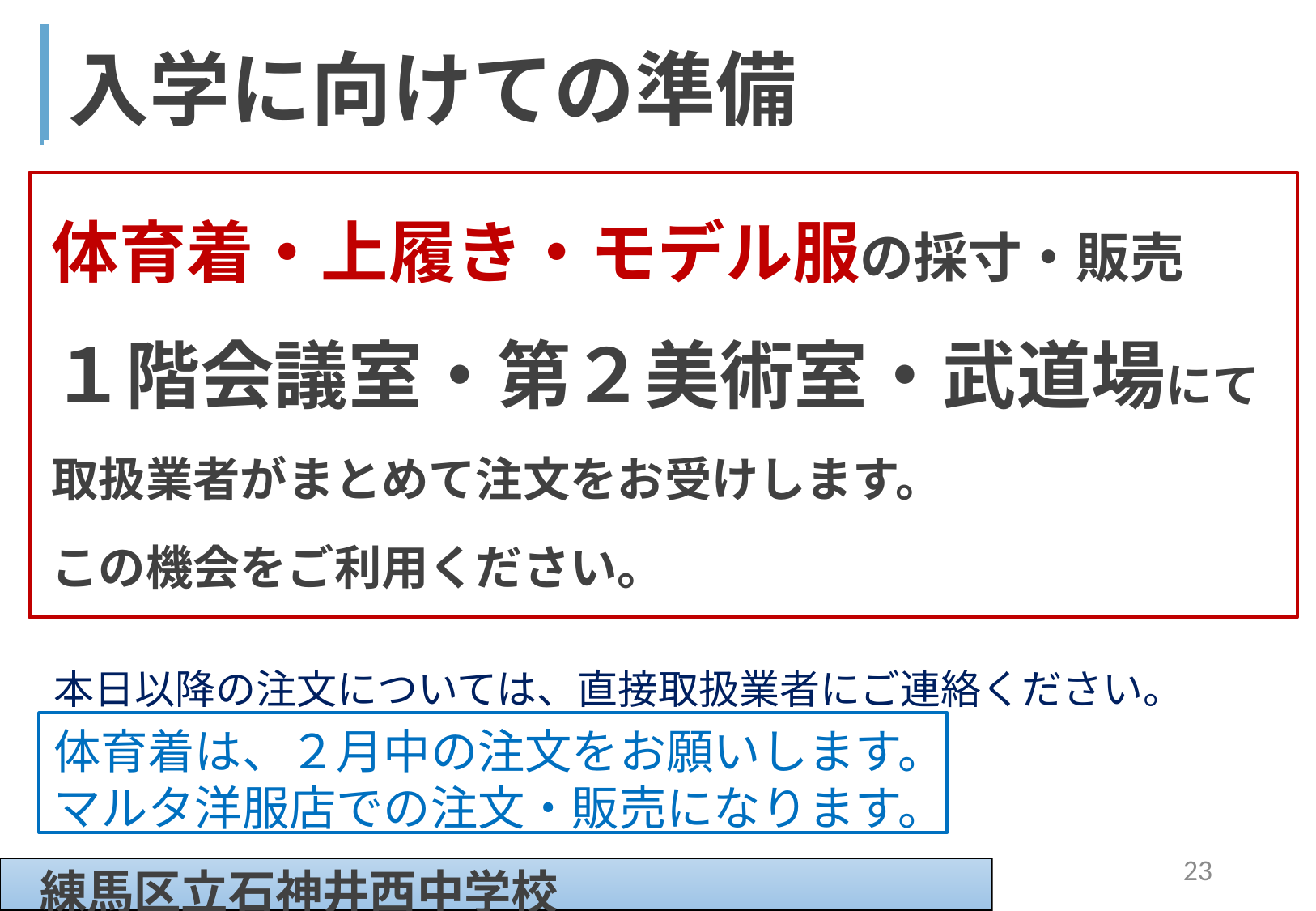

| 入学に向けての準備 |
| --- |
|  |
体育着・上履き・モデル服の採寸・販売
１階会議室・第２美術室・武道場にて
取扱業者がまとめて注文をお受けします。
この機会をご利用ください。

本日以降の注文については、直接取扱業者にご連絡ください。

体育着は、２月中の注文をお願いします。
マルタ洋服店での注文・販売になります。
23